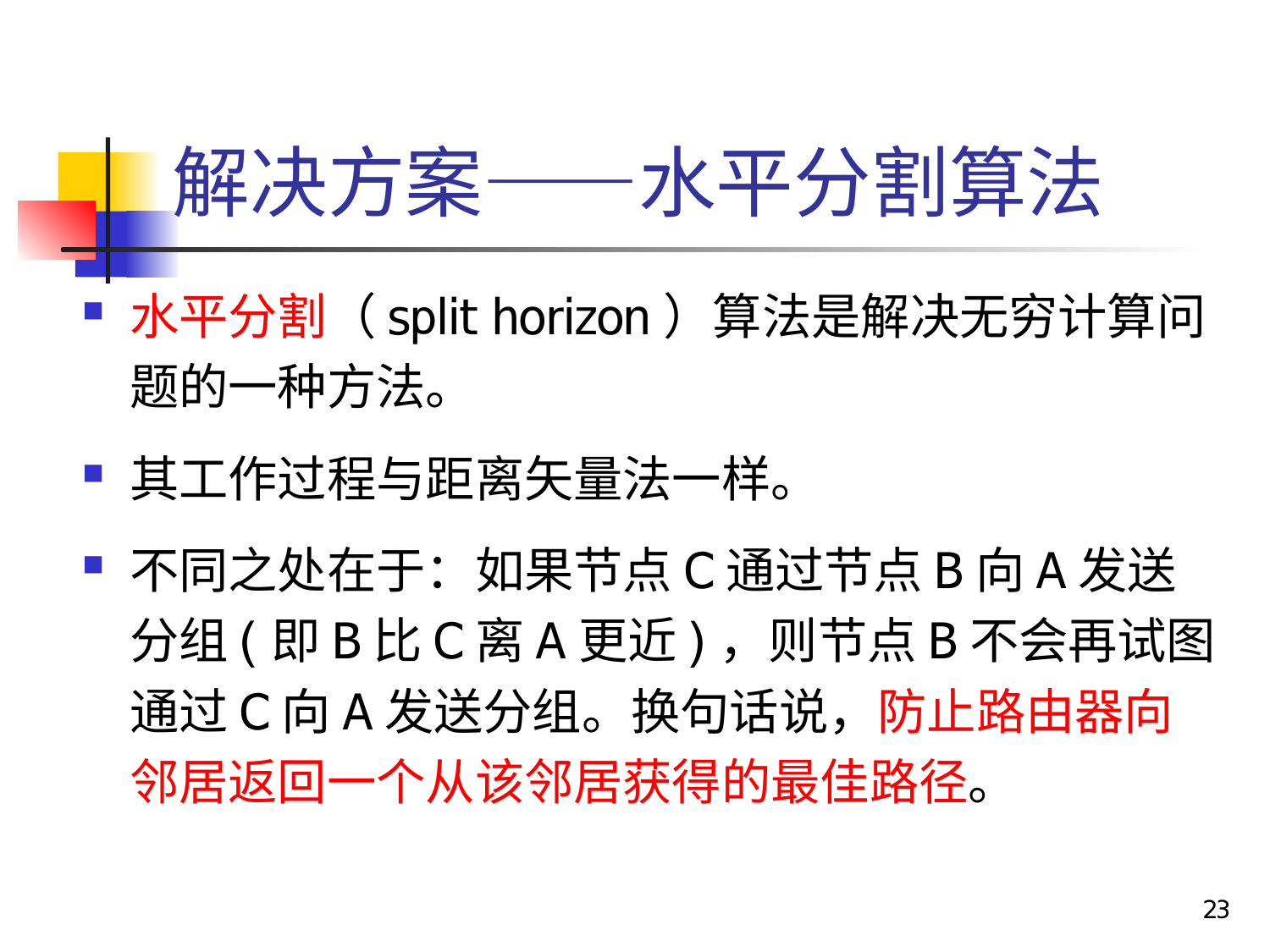

# 解决方案——水平分割算法
水平分割（split horizon）算法是解决无穷计算问题的一种方法。
其工作过程与距离矢量法一样。
不同之处在于：如果节点C通过节点B向A发送分组(即B比C离A更近)，则节点B不会再试图通过C向A发送分组。换句话说，防止路由器向邻居返回一个从该邻居获得的最佳路径。
23